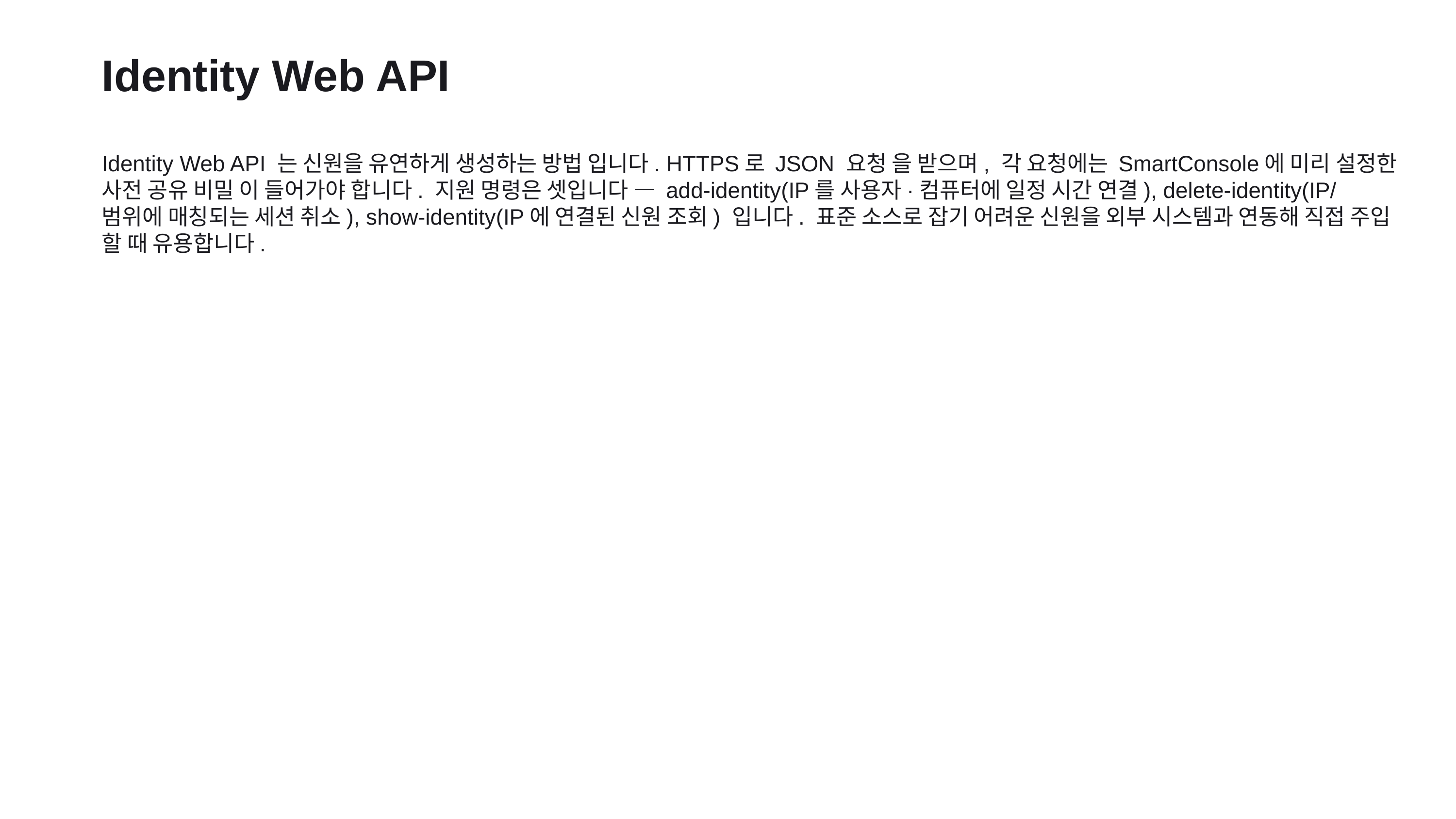

Identity Web API
Identity Web API 는 신원을 유연하게 생성하는 방법 입니다. HTTPS로 JSON 요청 을 받으며, 각 요청에는 SmartConsole에 미리 설정한 사전 공유 비밀 이 들어가야 합니다. 지원 명령은 셋입니다 — add-identity(IP를 사용자·컴퓨터에 일정 시간 연결), delete-identity(IP/범위에 매칭되는 세션 취소), show-identity(IP에 연결된 신원 조회) 입니다. 표준 소스로 잡기 어려운 신원을 외부 시스템과 연동해 직접 주입 할 때 유용합니다.